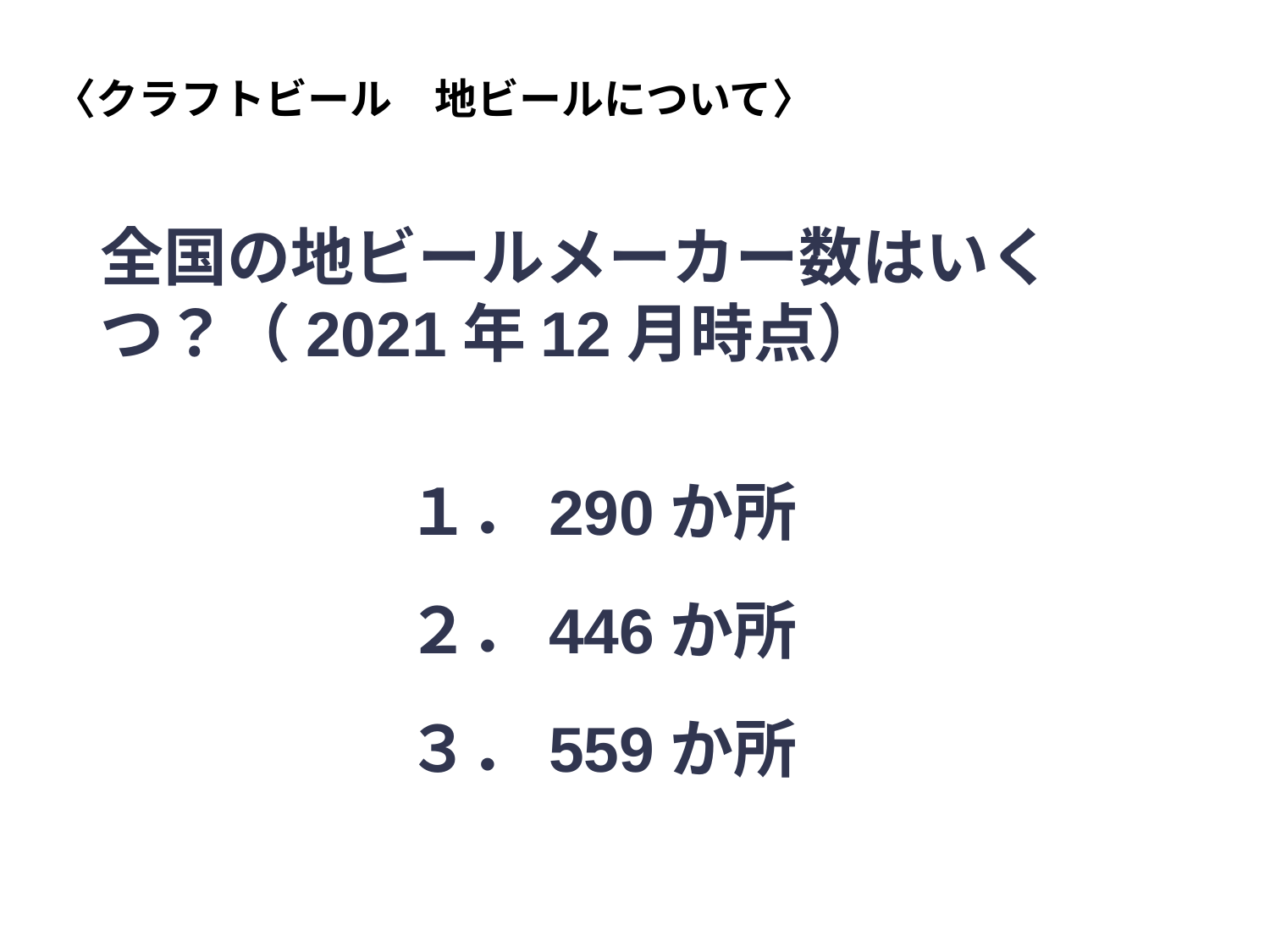

〈クラフトビール　地ビールについて〉
全国の地ビールメーカー数はいくつ？（2021年12月時点）
１．290か所

２．446か所

３．559か所